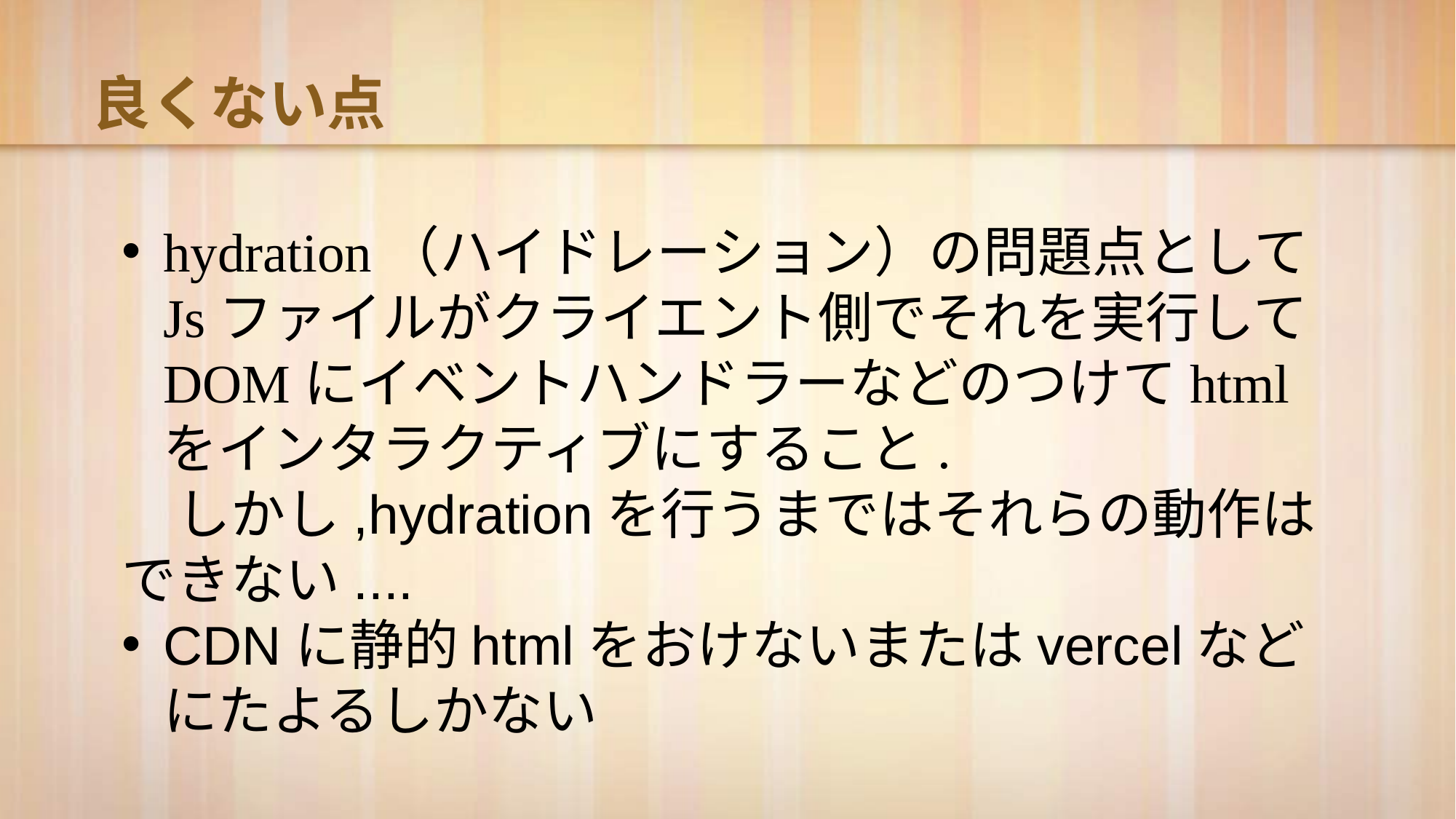

# 良くない点
hydration（ハイドレーション）の問題点としてJsファイルがクライエント側でそれを実行してDOMにイベントハンドラーなどのつけてhtmlをインタラクティブにすること.
　しかし,hydrationを行うまではそれらの動作はできない....
CDNに静的htmlをおけないまたはvercelなどにたよるしかない